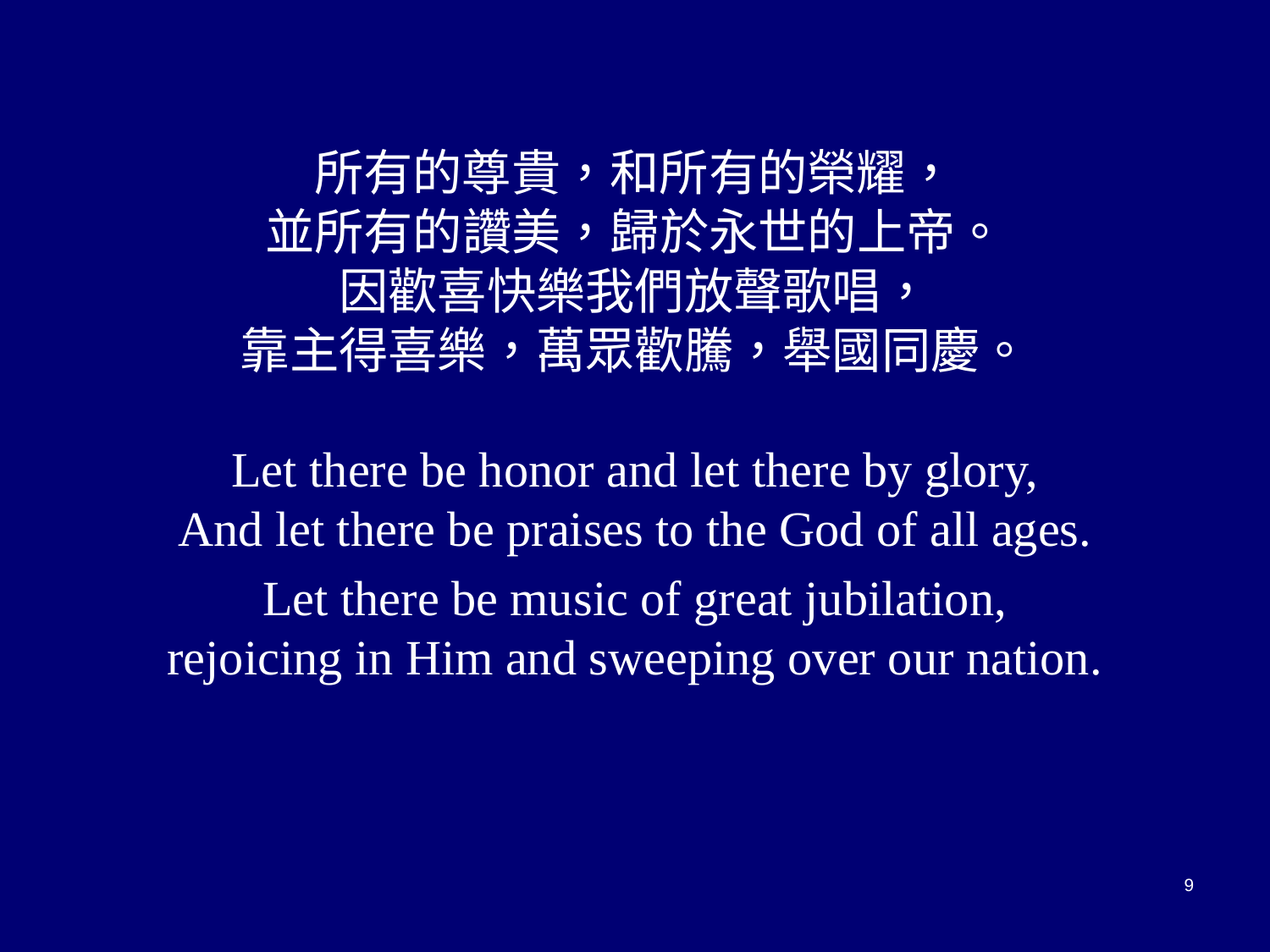

所有的尊貴，和所有的榮耀，
並所有的讚美，歸於永世的上帝。
因歡喜快樂我們放聲歌唱，
靠主得喜樂，萬眾歡騰，舉國同慶。

Let there be honor and let there by glory,
And let there be praises to the God of all ages.
Let there be music of great jubilation,
rejoicing in Him and sweeping over our nation.

9